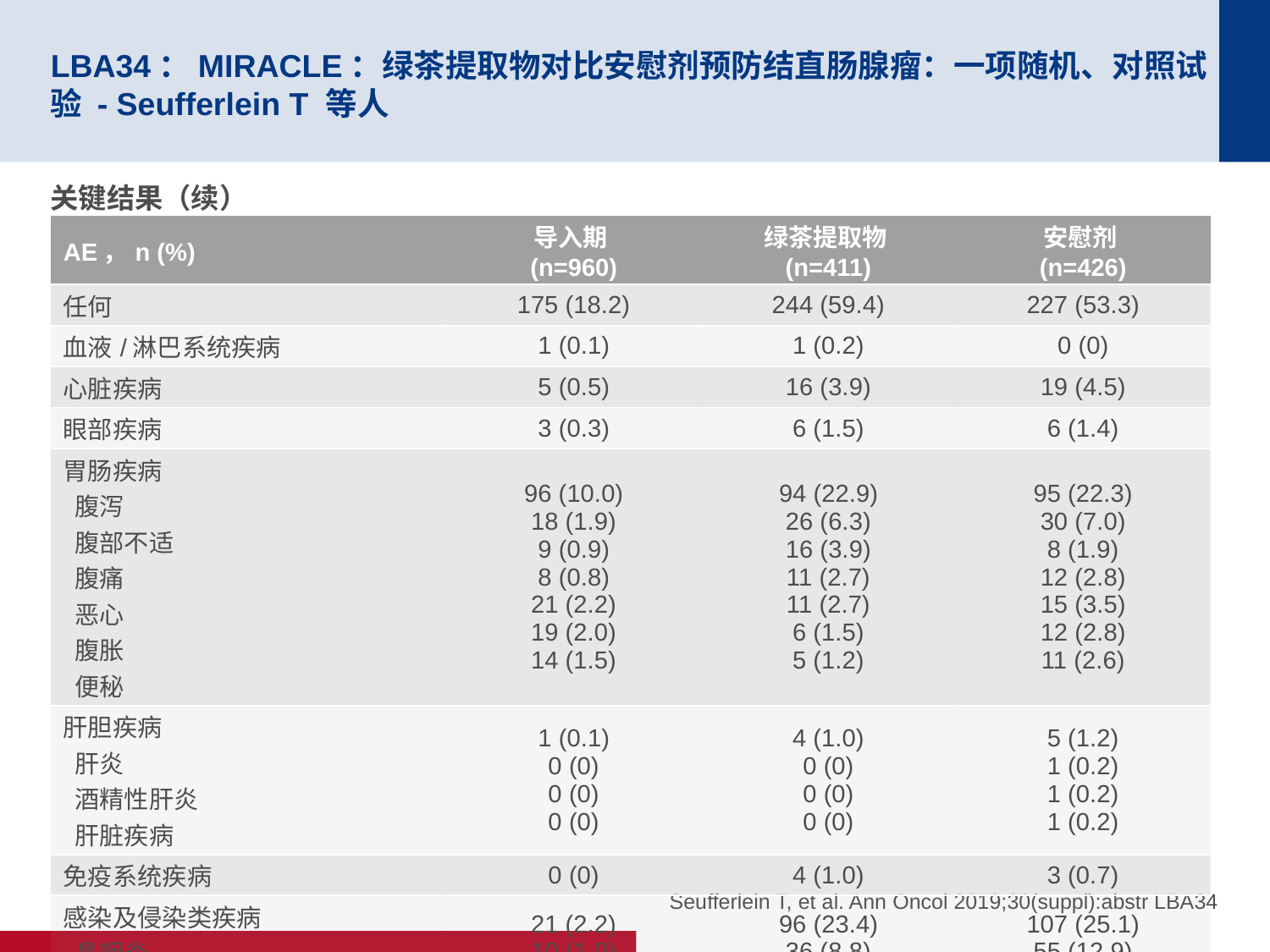

# LBA34：MIRACLE：绿茶提取物对比安慰剂预防结直肠腺瘤：一项随机、对照试验 - Seufferlein T 等人
关键结果（续）
| AE，n (%) | 导入期 (n=960) | 绿茶提取物 (n=411) | 安慰剂 (n=426) |
| --- | --- | --- | --- |
| 任何 | 175 (18.2) | 244 (59.4) | 227 (53.3) |
| 血液/淋巴系统疾病 | 1 (0.1) | 1 (0.2) | 0 (0) |
| 心脏疾病 | 5 (0.5) | 16 (3.9) | 19 (4.5) |
| 眼部疾病 | 3 (0.3) | 6 (1.5) | 6 (1.4) |
| 胃肠疾病 腹泻 腹部不适 腹痛 恶心 腹胀 便秘 | 96 (10.0) 18 (1.9) 9 (0.9) 8 (0.8) 21 (2.2) 19 (2.0) 14 (1.5) | 94 (22.9) 26 (6.3) 16 (3.9) 11 (2.7) 11 (2.7) 6 (1.5) 5 (1.2) | 95 (22.3) 30 (7.0) 8 (1.9) 12 (2.8) 15 (3.5) 12 (2.8) 11 (2.6) |
| 肝胆疾病 肝炎 酒精性肝炎 肝脏疾病 | 1 (0.1) 0 (0) 0 (0) 0 (0) | 4 (1.0) 0 (0) 0 (0) 0 (0) | 5 (1.2) 1 (0.2) 1 (0.2) 1 (0.2) |
| 免疫系统疾病 | 0 (0) | 4 (1.0) | 3 (0.7) |
| 感染及侵染类疾病 鼻咽炎 支气管炎 | 21 (2.2) 10 (1.0) 3 (0.3) | 96 (23.4) 36 (8.8) 7 (1.7) | 107 (25.1) 55 (12.9) 15 (3.5) |
Seufferlein T, et al. Ann Oncol 2019;30(suppl):abstr LBA34